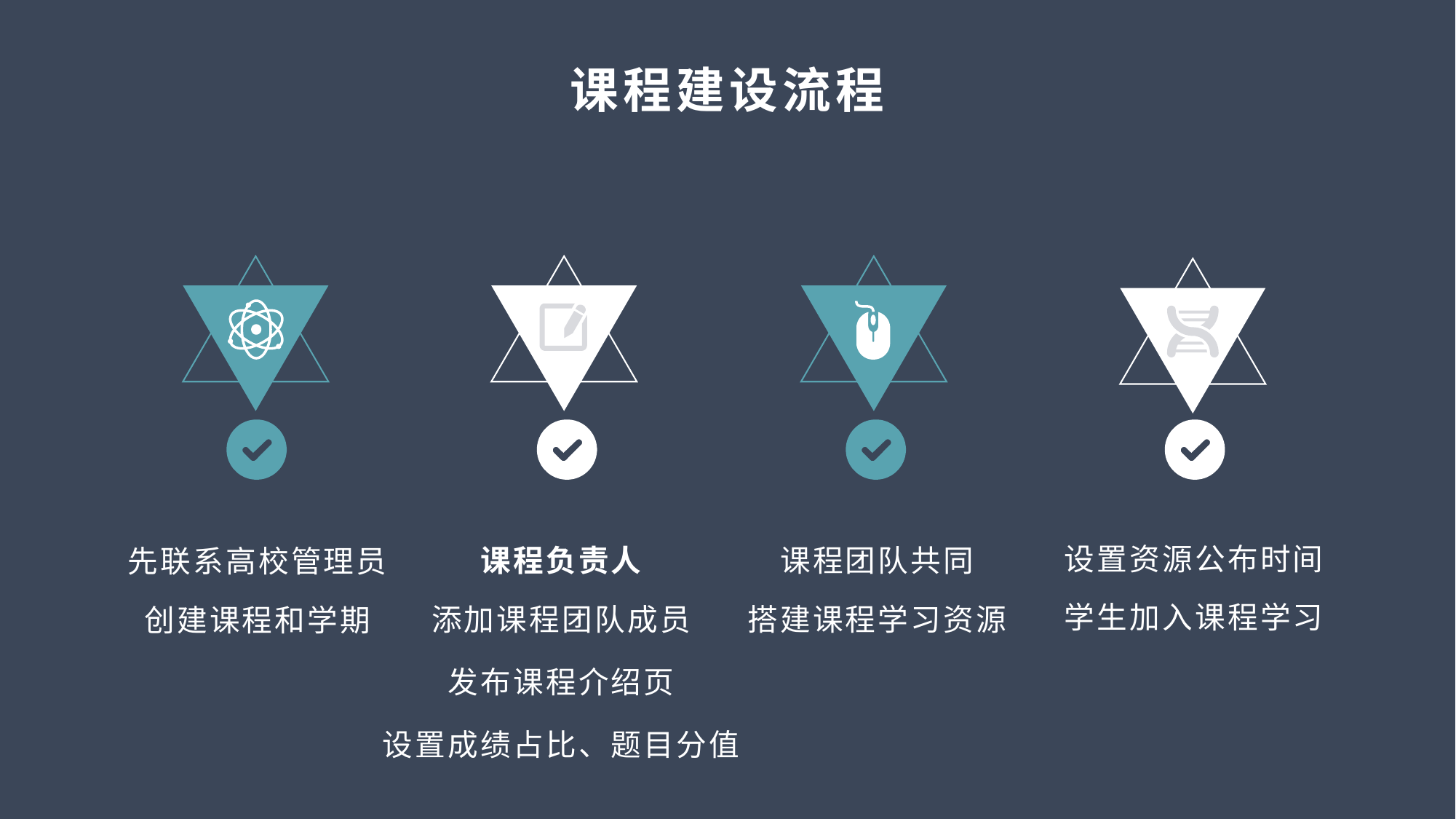

# 课程建设流程
设置资源公布时间
学生加入课程学习

课程负责人
添加课程团队成员
发布课程介绍页
设置成绩占比、题目分值
课程团队共同
搭建课程学习资源

先联系高校管理员
创建课程和学期